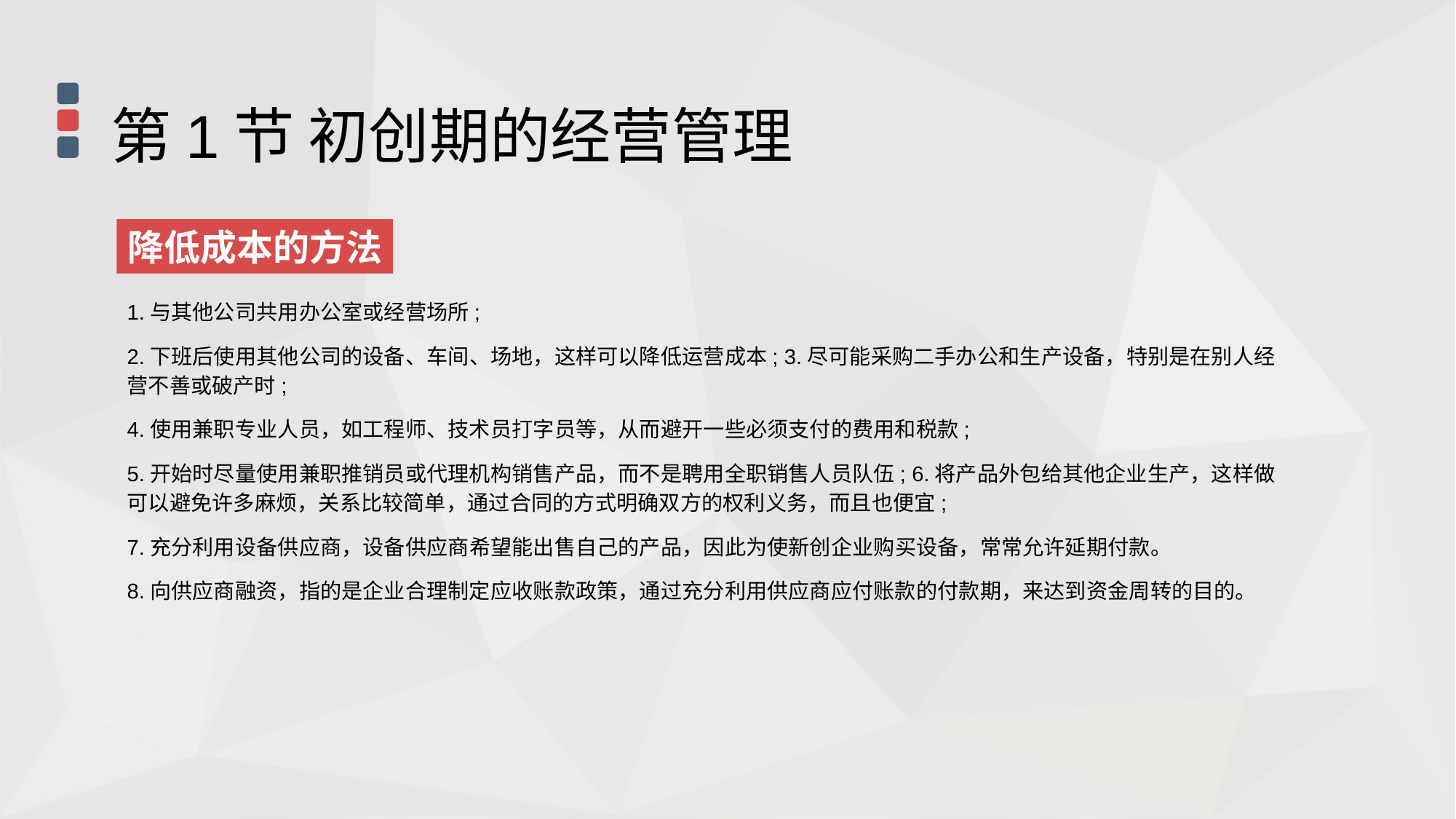

第1节 初创期的经营管理
降低成本的方法
1.与其他公司共用办公室或经营场所;
2.下班后使用其他公司的设备、车间、场地，这样可以降低运营成本; 3.尽可能采购二手办公和生产设备，特别是在别人经营不善或破产时;
4.使用兼职专业人员，如工程师、技术员打字员等，从而避开一些必须支付的费用和税款;
5.开始时尽量使用兼职推销员或代理机构销售产品，而不是聘用全职销售人员队伍; 6.将产品外包给其他企业生产，这样做可以避免许多麻烦，关系比较简单，通过合同的方式明确双方的权利义务，而且也便宜;
7.充分利用设备供应商，设备供应商希望能出售自己的产品，因此为使新创企业购买设备，常常允许延期付款。
8.向供应商融资，指的是企业合理制定应收账款政策，通过充分利用供应商应付账款的付款期，来达到资金周转的目的。